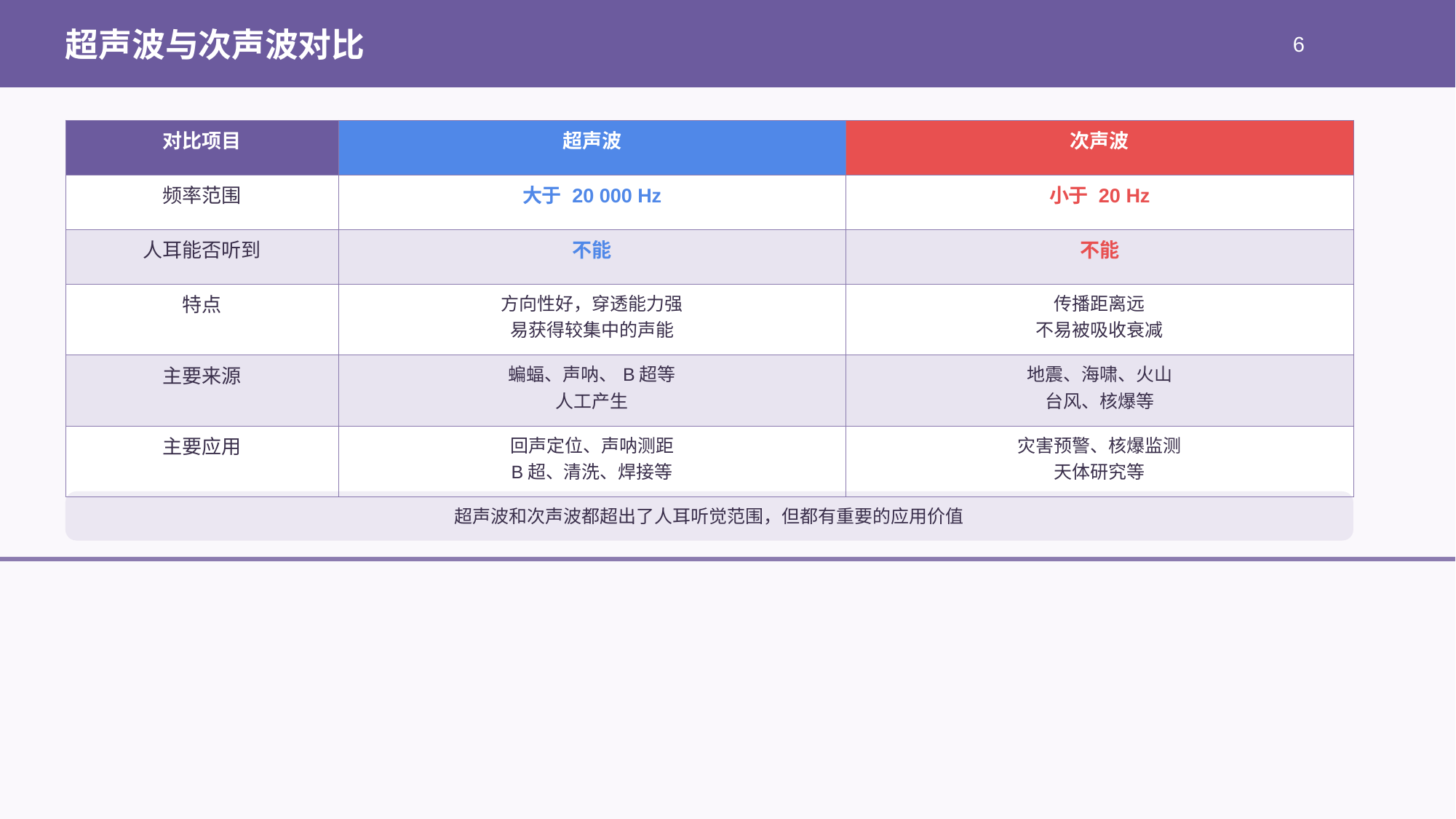

超声波与次声波对比
6
| 对比项目 | 超声波 | 次声波 |
| --- | --- | --- |
| 频率范围 | 大于 20 000 Hz | 小于 20 Hz |
| 人耳能否听到 | 不能 | 不能 |
| 特点 | 方向性好，穿透能力强 易获得较集中的声能 | 传播距离远 不易被吸收衰减 |
| 主要来源 | 蝙蝠、声呐、B超等 人工产生 | 地震、海啸、火山 台风、核爆等 |
| 主要应用 | 回声定位、声呐测距 B超、清洗、焊接等 | 灾害预警、核爆监测 天体研究等 |

超声波和次声波都超出了人耳听觉范围，但都有重要的应用价值